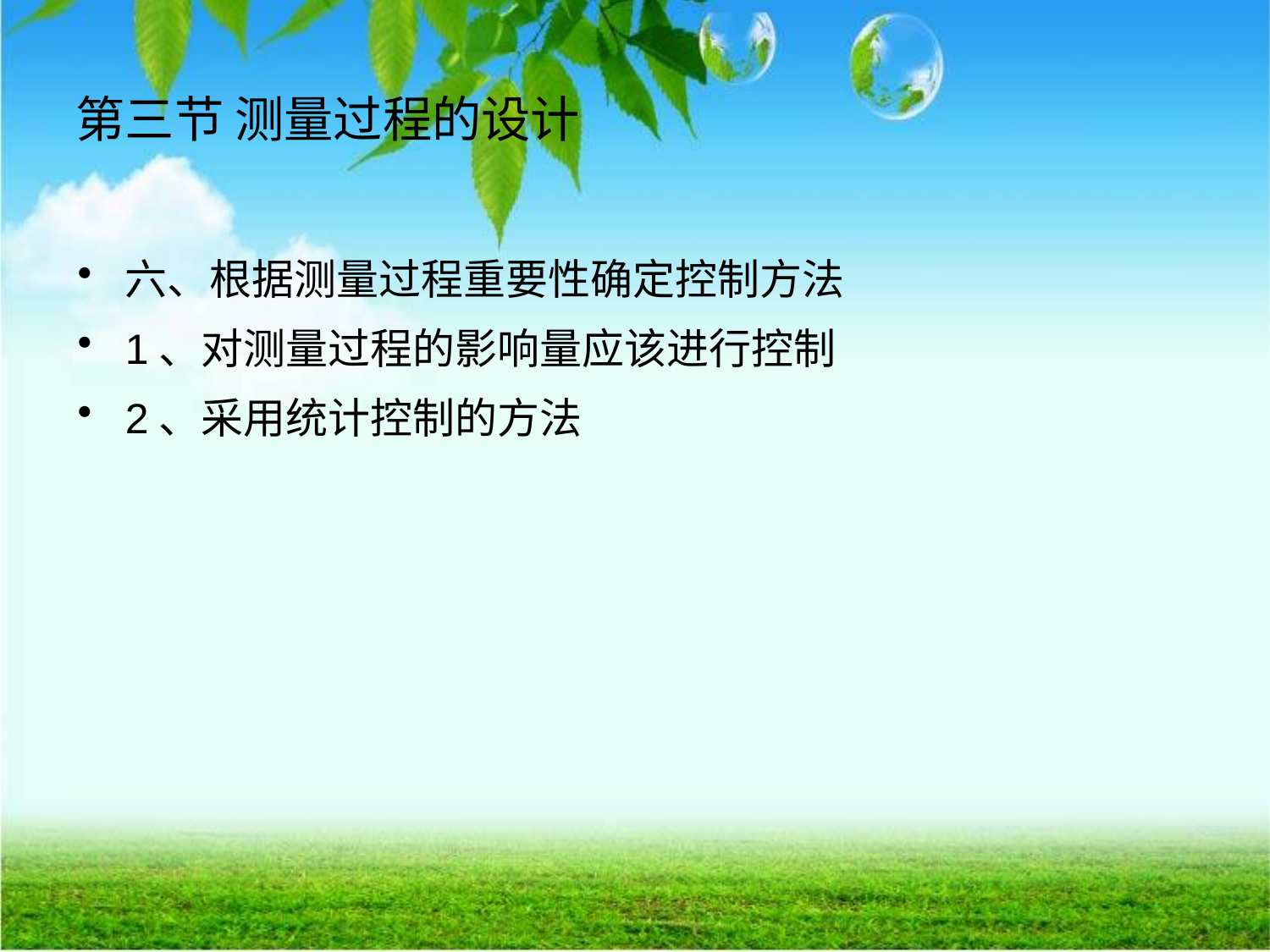

# 第三节 测量过程的设计
六、根据测量过程重要性确定控制方法
1、对测量过程的影响量应该进行控制
2、采用统计控制的方法